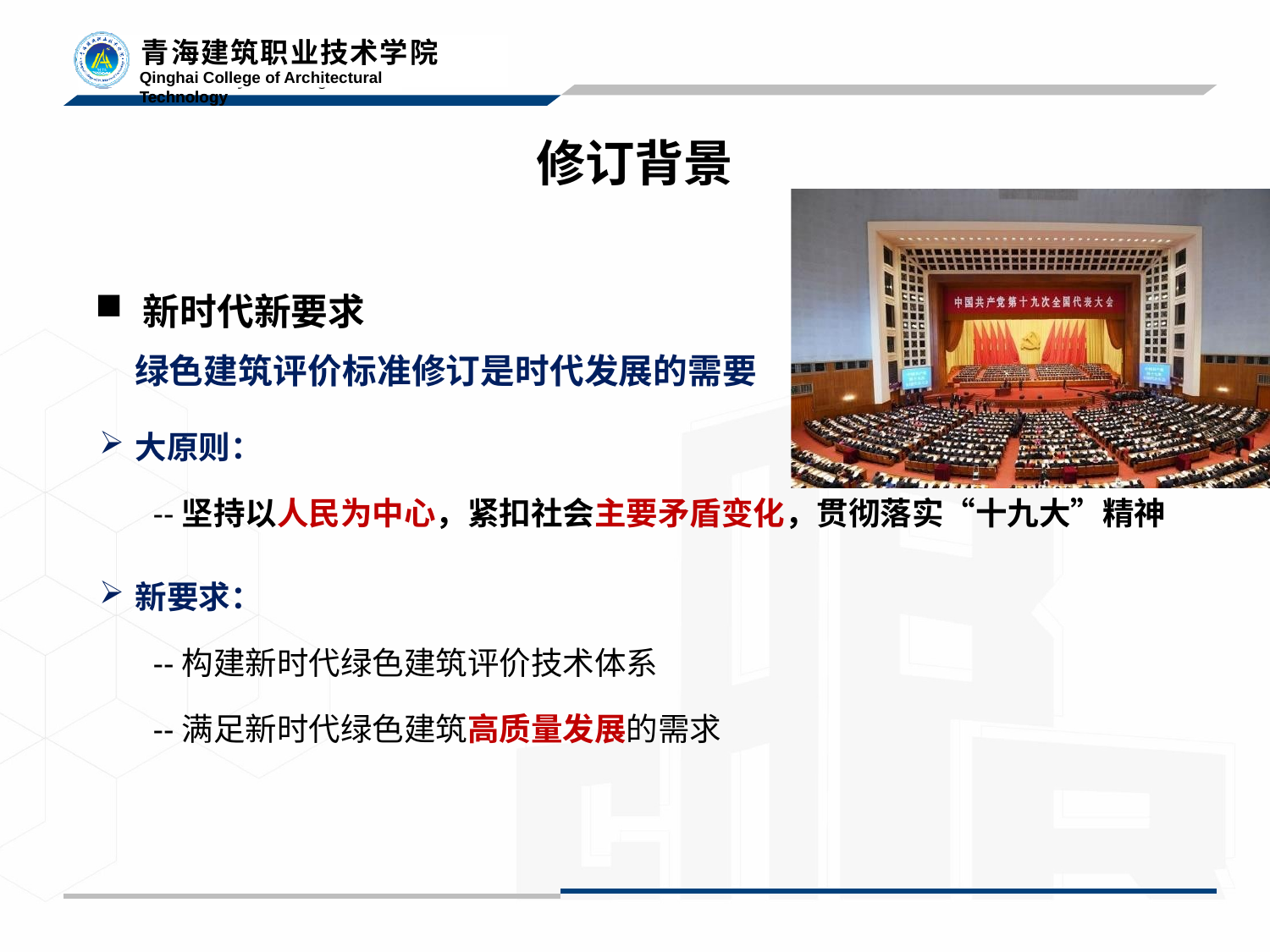

# 修订背景

新时代新要求
绿色建筑评价标准修订是时代发展的需要
大原则：
--坚持以人民为中心，紧扣社会主要矛盾变化，贯彻落实“十九大”精神

新要求：
--构建新时代绿色建筑评价技术体系
--满足新时代绿色建筑高质量发展的需求